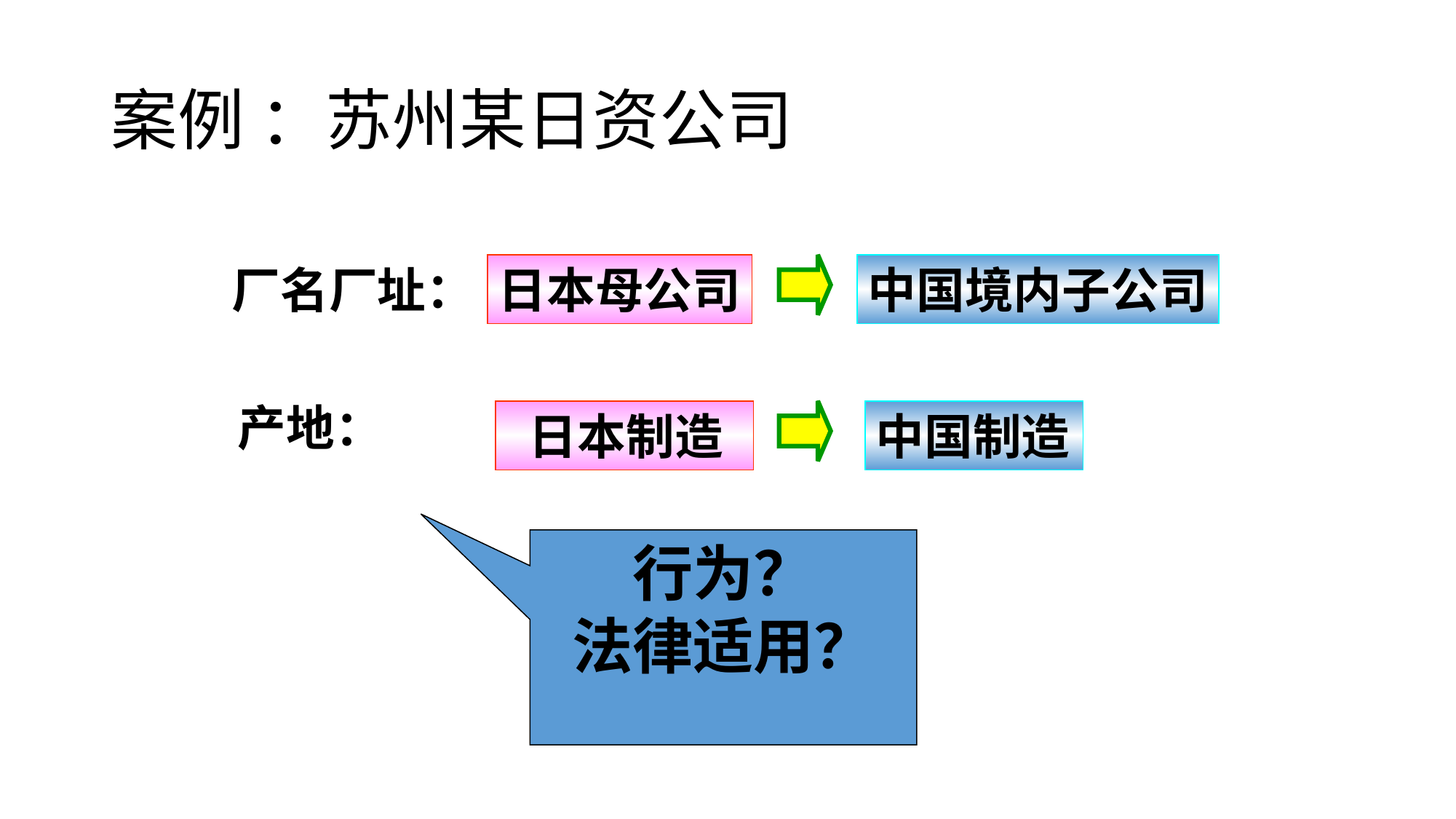

# 案例 ：苏州某日资公司
厂名厂址：
日本母公司

中国境内子公司
产地：
 日本制造

中国制造
行为？
法律适用？